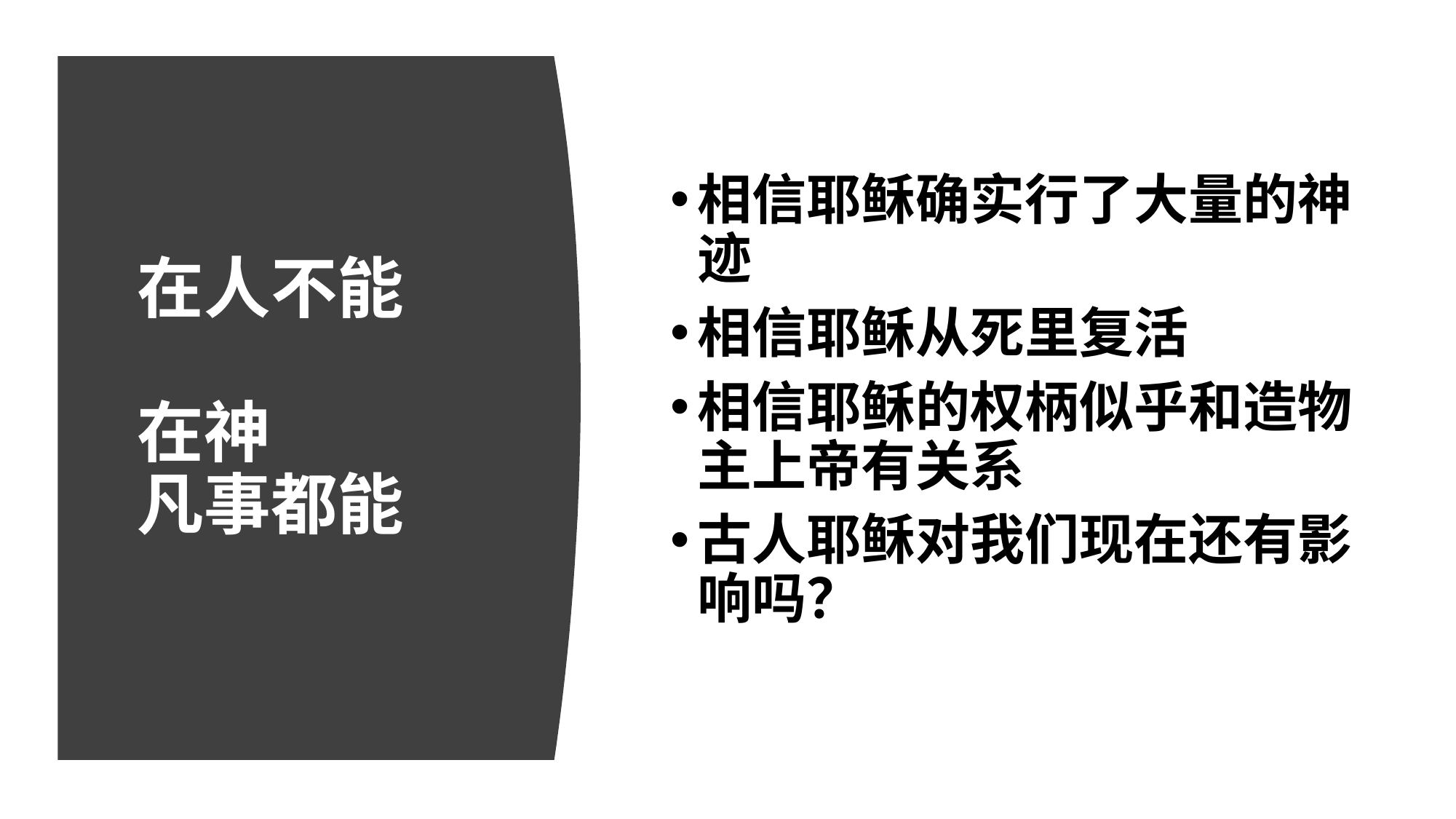

相信耶稣确实行了大量的神迹
相信耶稣从死里复活
相信耶稣的权柄似乎和造物主上帝有关系
古人耶稣对我们现在还有影响吗？

# 在人不能 在神 凡事都能